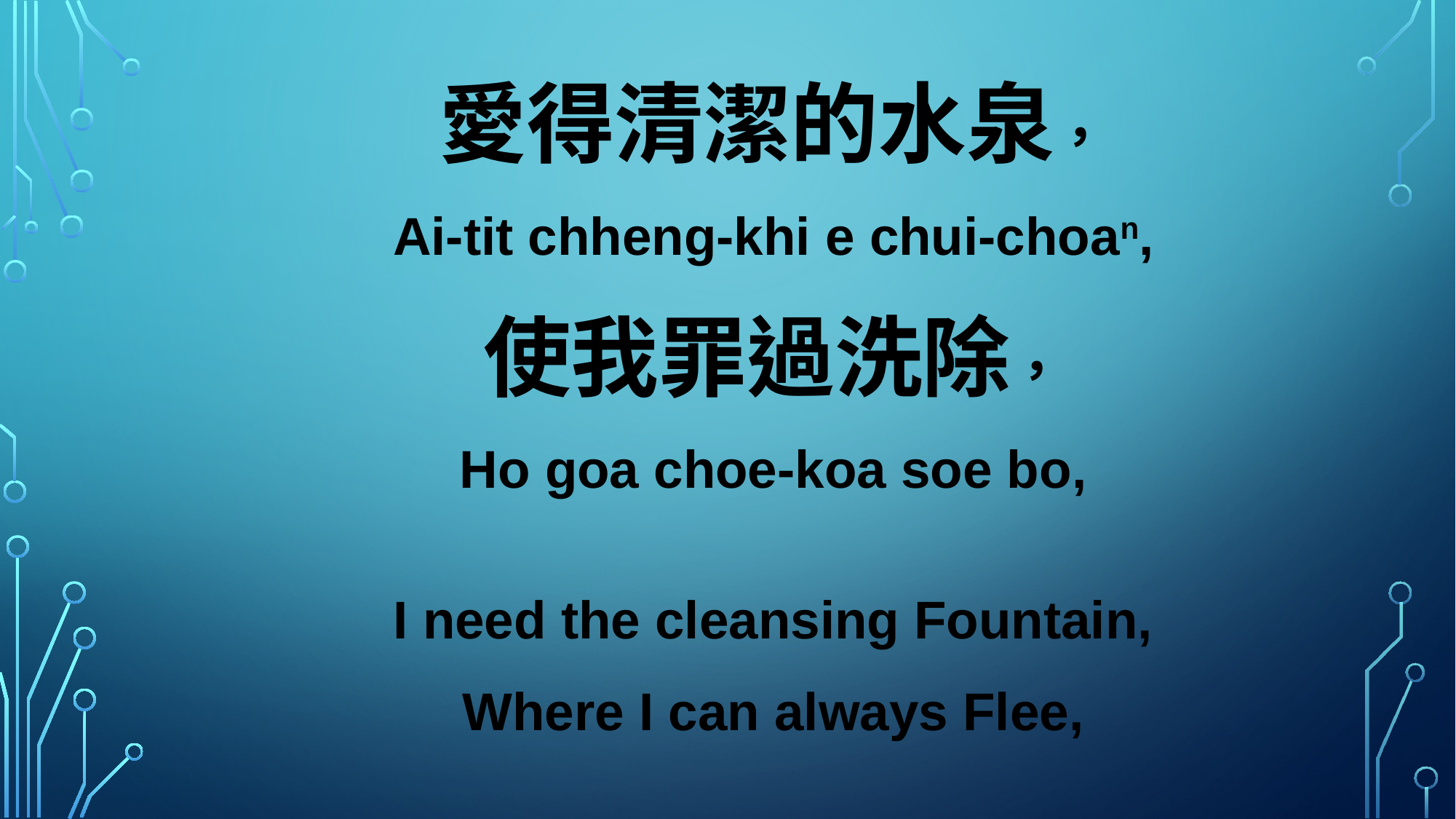

愛得清潔的水泉，
Ai-tit chheng-khi e chui-choan,
使我罪過洗除，
Ho goa choe-koa soe bo,

I need the cleansing Fountain,
Where I can always Flee,